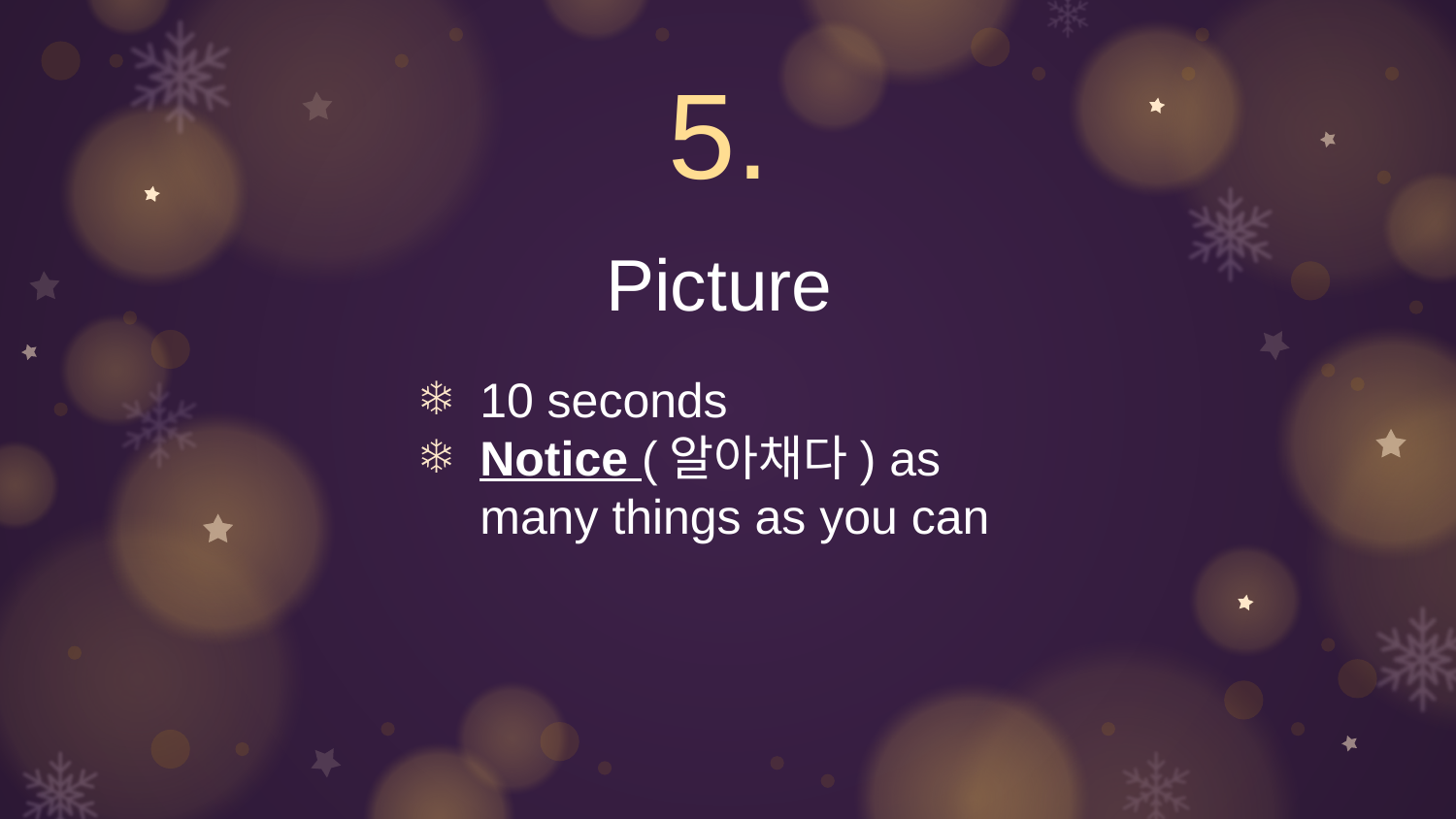

5.
Picture

10 seconds
Notice (알아채다) as many things as you can